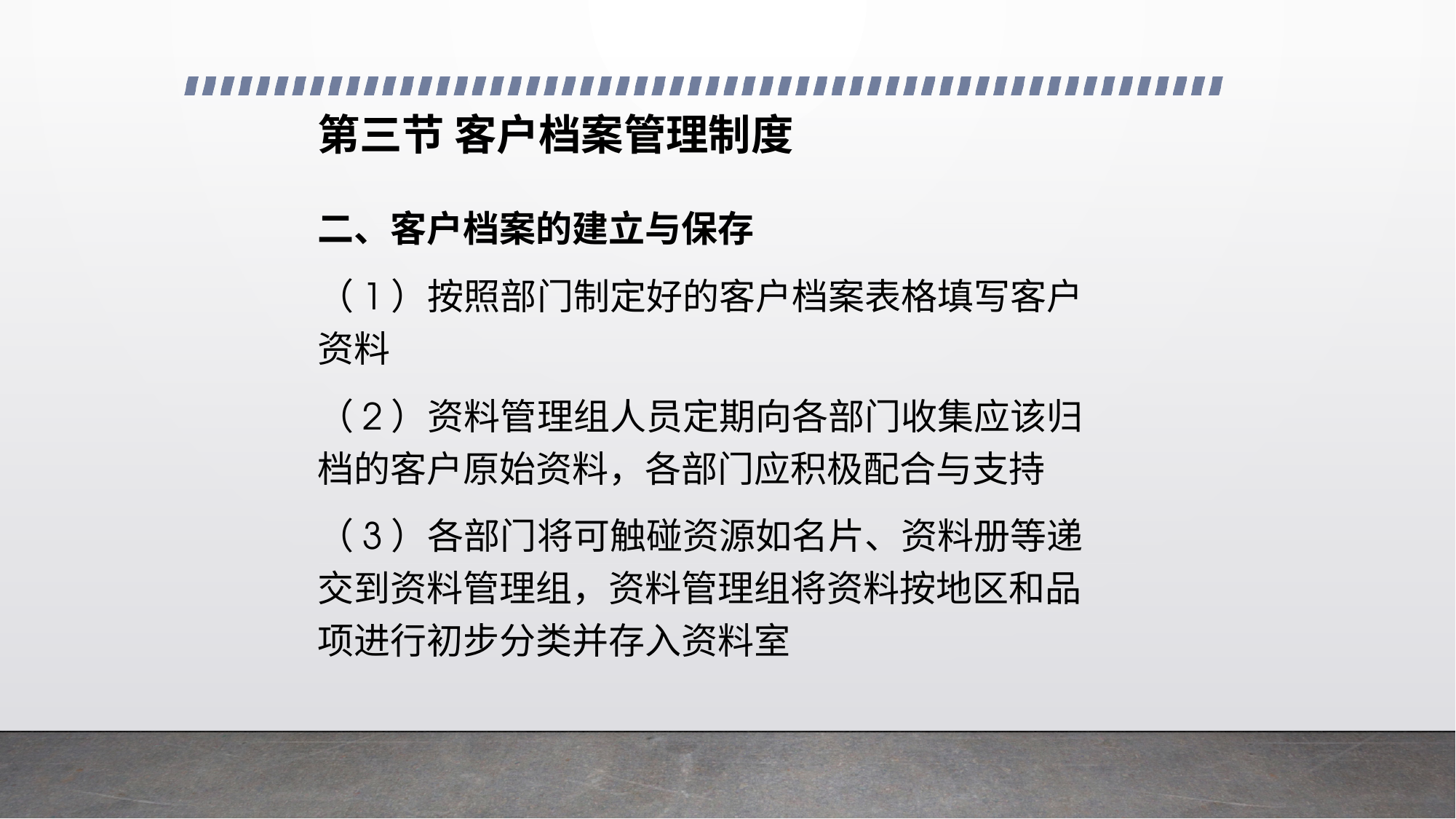

# 第三节 客户档案管理制度
二、客户档案的建立与保存
（1）按照部门制定好的客户档案表格填写客户资料
（2）资料管理组人员定期向各部门收集应该归档的客户原始资料，各部门应积极配合与支持
（3）各部门将可触碰资源如名片、资料册等递交到资料管理组，资料管理组将资料按地区和品项进行初步分类并存入资料室